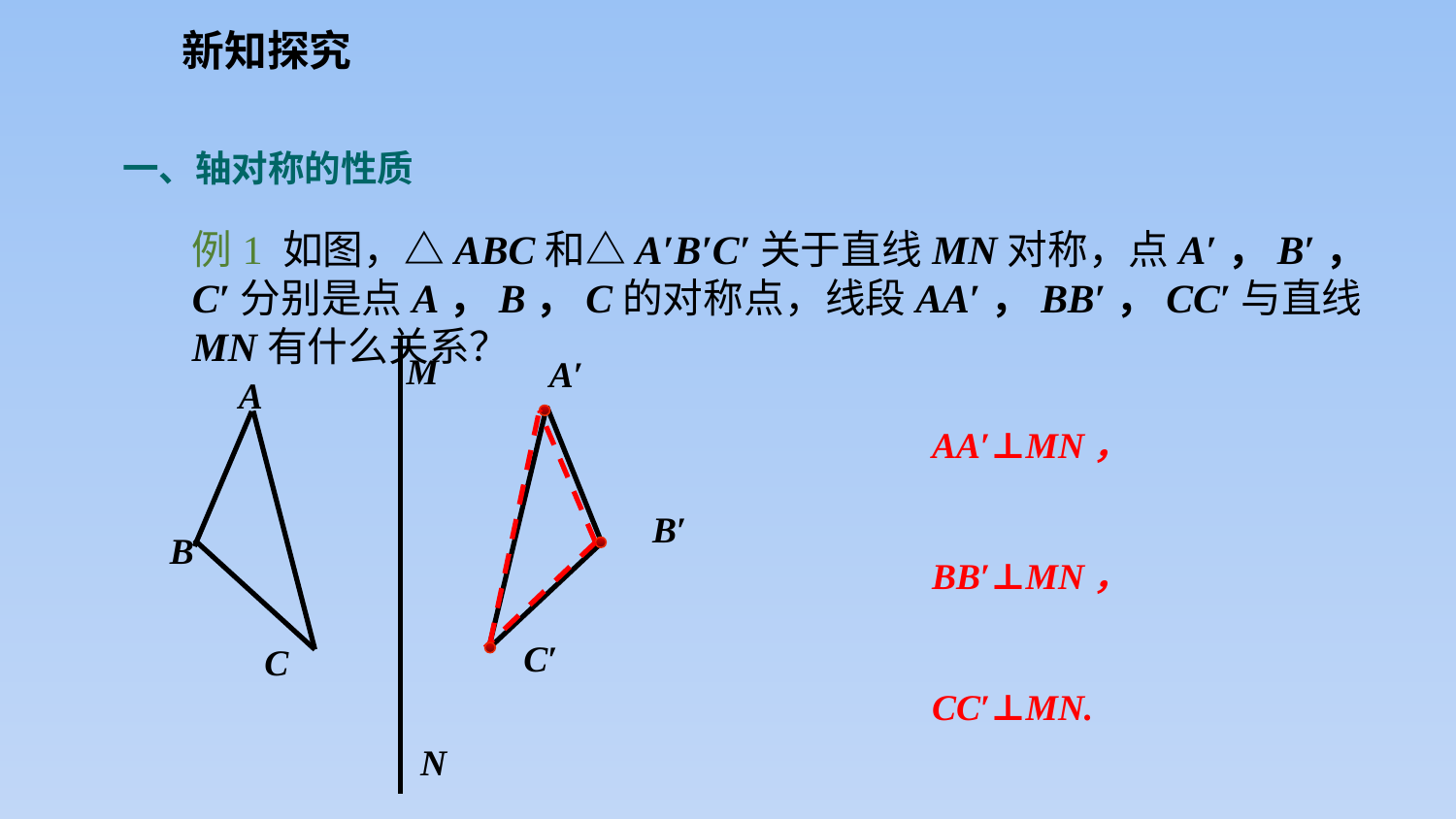

新知探究
一、轴对称的性质
例1 如图，△ABC和△A′B′C′关于直线MN对称，点A′，B′，C′分别是点A，B，C的对称点，线段AA′，BB′，CC′与直线MN有什么关系？

AA′⊥MN，
BB′⊥MN，
CC′⊥MN.
M
A′
A
B
C

B′

C′

N